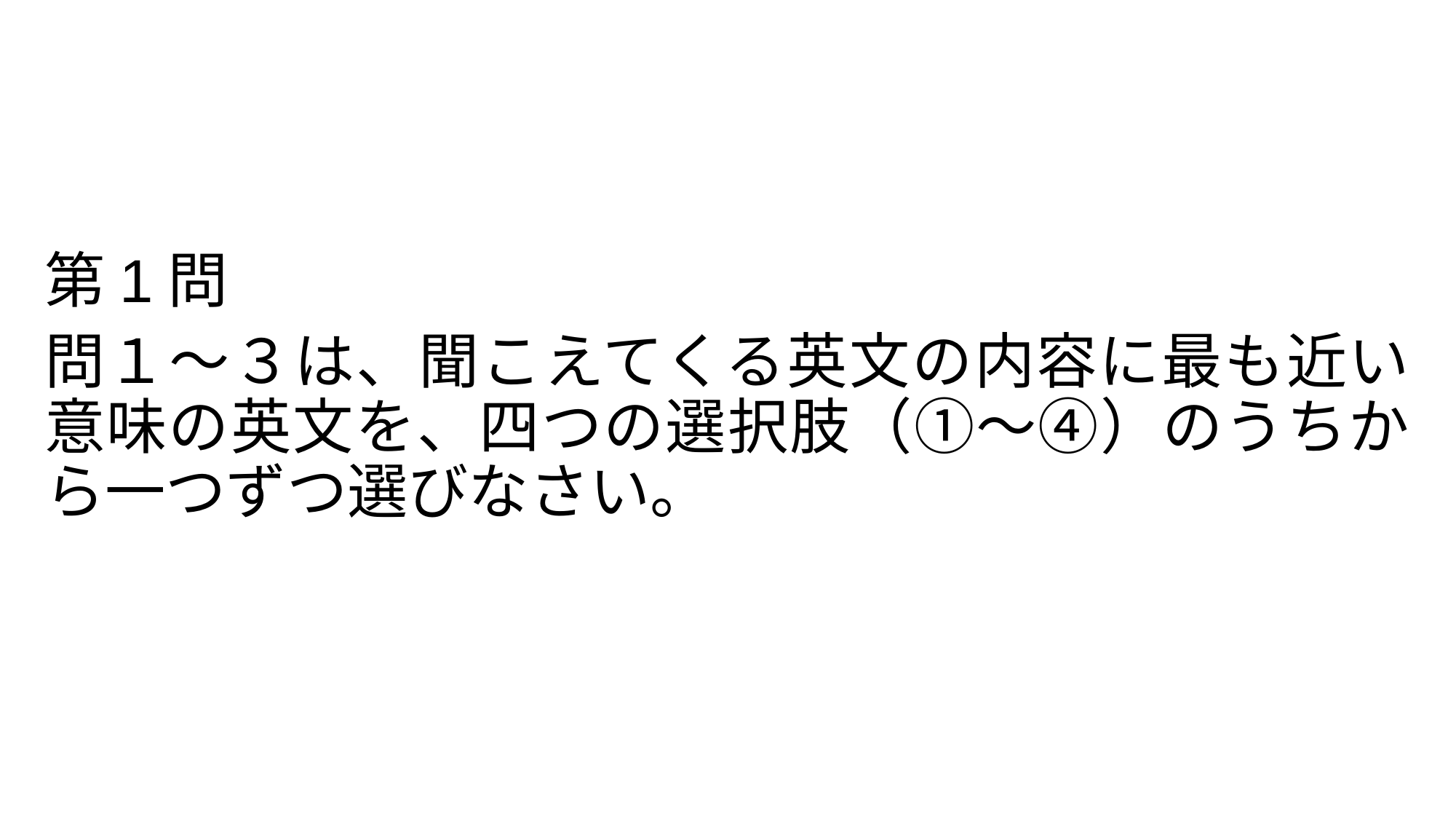

第1問
問１～３は、聞こえてくる英文の内容に最も近い意味の英文を、四つの選択肢（①～④）のうちから一つずつ選びなさい。